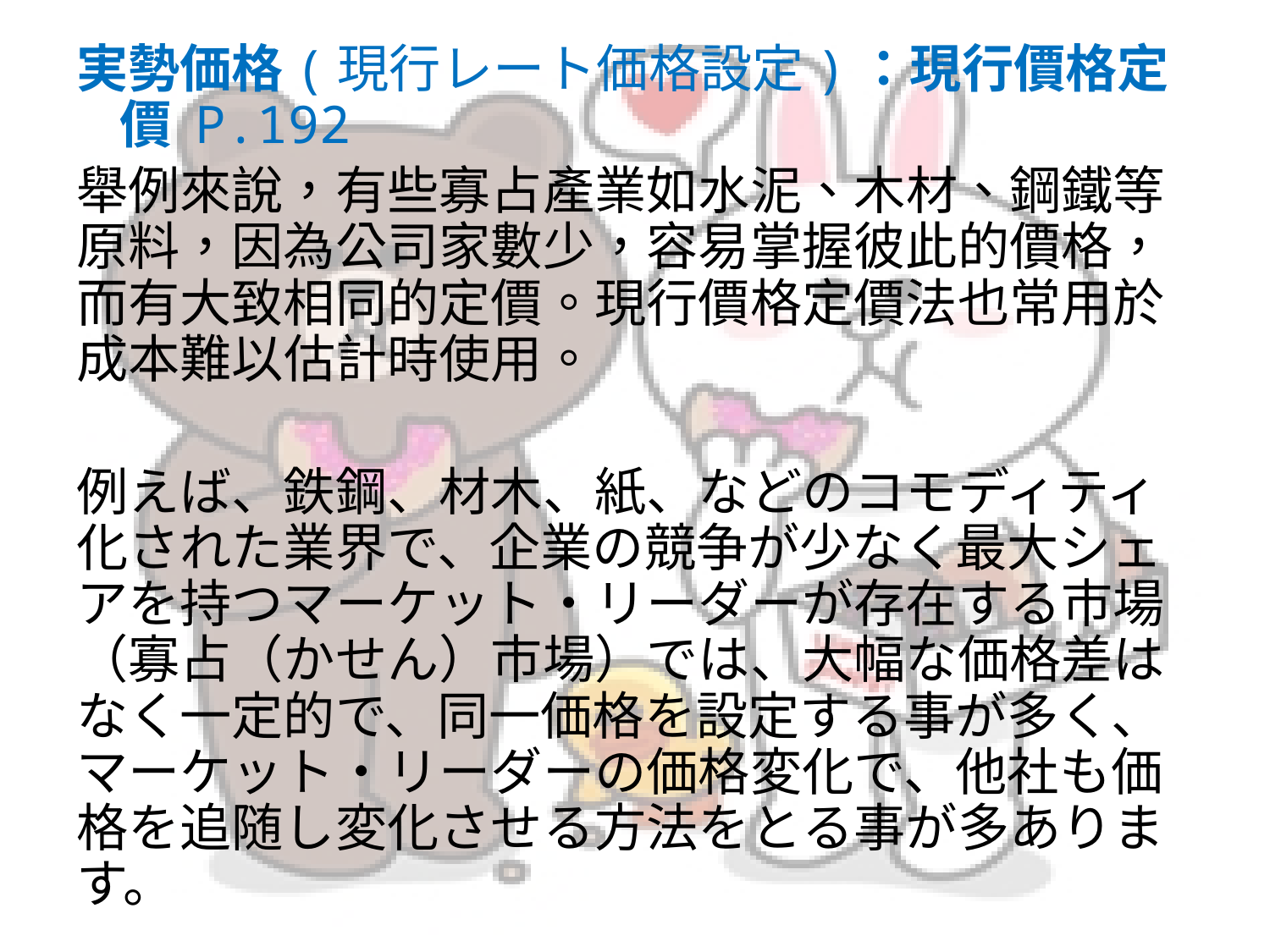

実勢価格(現行レート価格設定)：現行價格定價 P.192
舉例來說，有些寡占產業如水泥、木材、鋼鐵等原料，因為公司家數少，容易掌握彼此的價格，而有大致相同的定價。現行價格定價法也常用於成本難以估計時使用。

例えば、鉄鋼、材木、紙、などのコモディティ化された業界で、企業の競争が少なく最大シェアを持つマーケット・リーダーが存在する市場（寡占（かせん）市場）では、大幅な価格差はなく一定的で、同一価格を設定する事が多く、マーケット・リーダーの価格変化で、他社も価格を追随し変化させる方法をとる事が多あります。